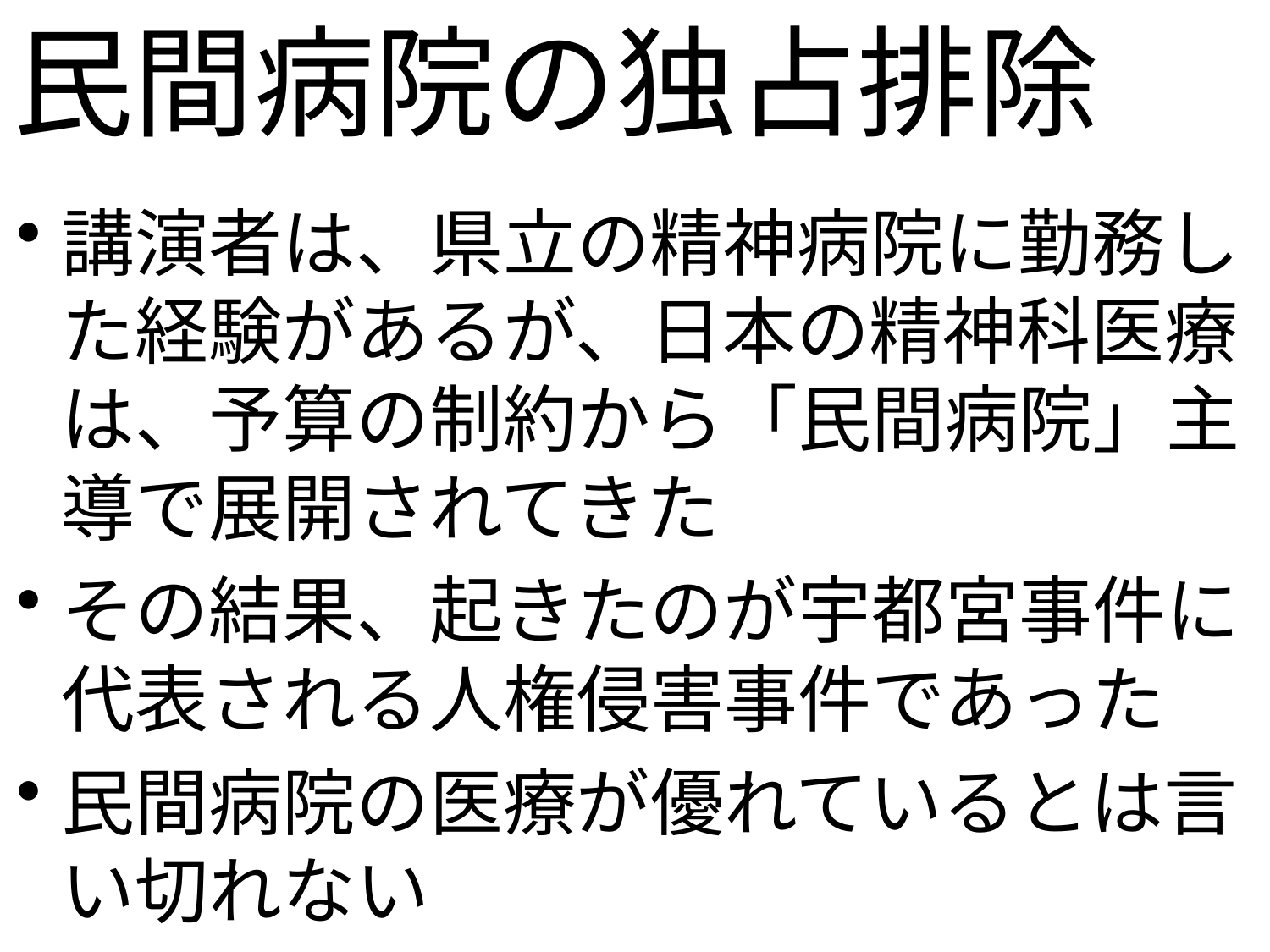

# 民間病院の独占排除
講演者は、県立の精神病院に勤務した経験があるが、日本の精神科医療は、予算の制約から「民間病院」主導で展開されてきた
その結果、起きたのが宇都宮事件に代表される人権侵害事件であった
民間病院の医療が優れているとは言い切れない